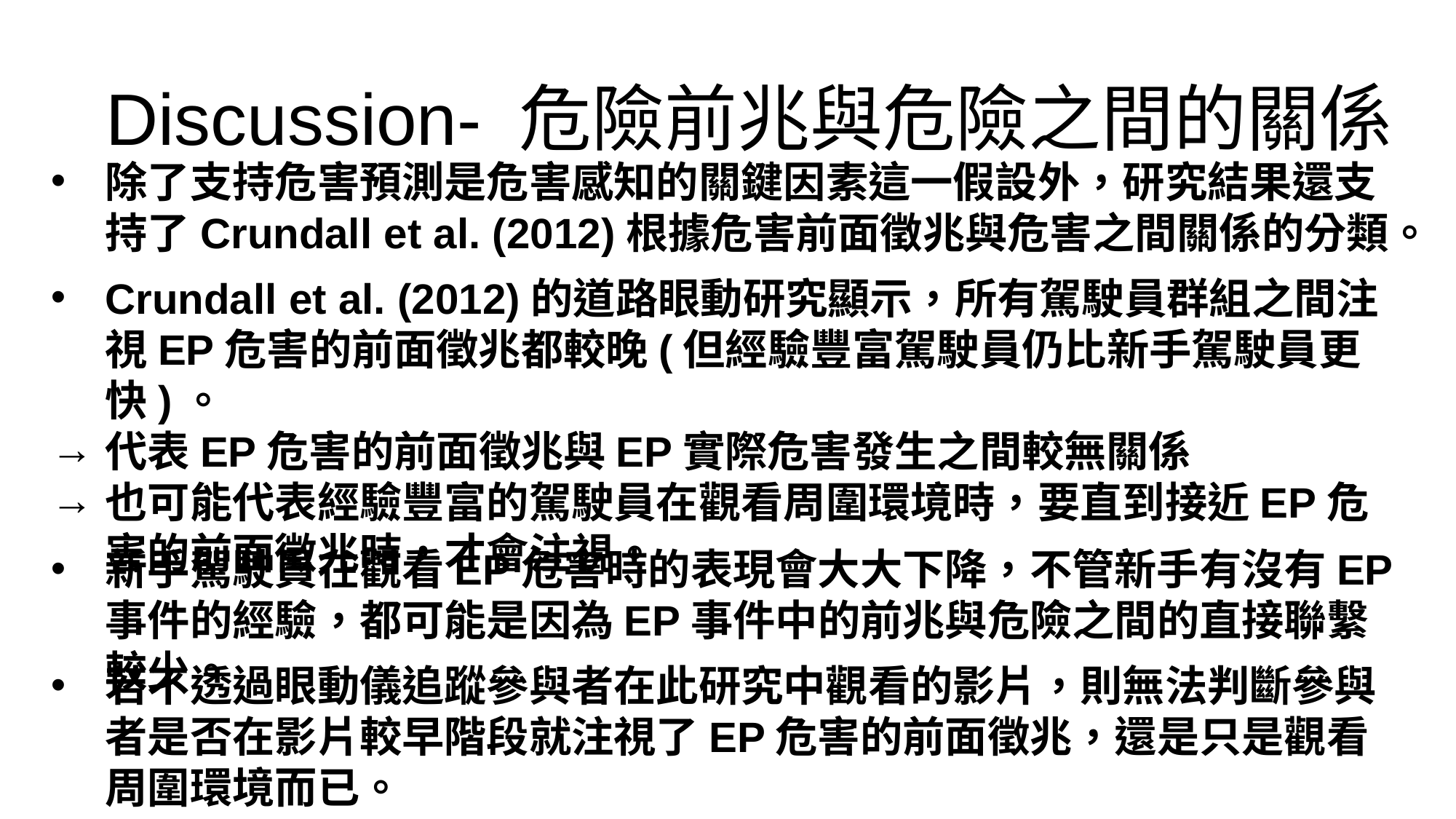

Discussion- 危險前兆與危險之間的關係
除了支持危害預測是危害感知的關鍵因素這一假設外，研究結果還支持了Crundall et al. (2012)根據危害前面徵兆與危害之間關係的分類。
Crundall et al. (2012)的道路眼動研究顯示，所有駕駛員群組之間注視EP危害的前面徵兆都較晚(但經驗豐富駕駛員仍比新手駕駛員更快)。
代表EP危害的前面徵兆與EP實際危害發生之間較無關係
也可能代表經驗豐富的駕駛員在觀看周圍環境時，要直到接近EP危害的前面徵兆時，才會注視。
新手駕駛員在觀看EP危害時的表現會大大下降，不管新手有沒有EP事件的經驗，都可能是因為EP事件中的前兆與危險之間的直接聯繫較少。
若不透過眼動儀追蹤參與者在此研究中觀看的影片，則無法判斷參與者是否在影片較早階段就注視了EP危害的前面徵兆，還是只是觀看周圍環境而已。